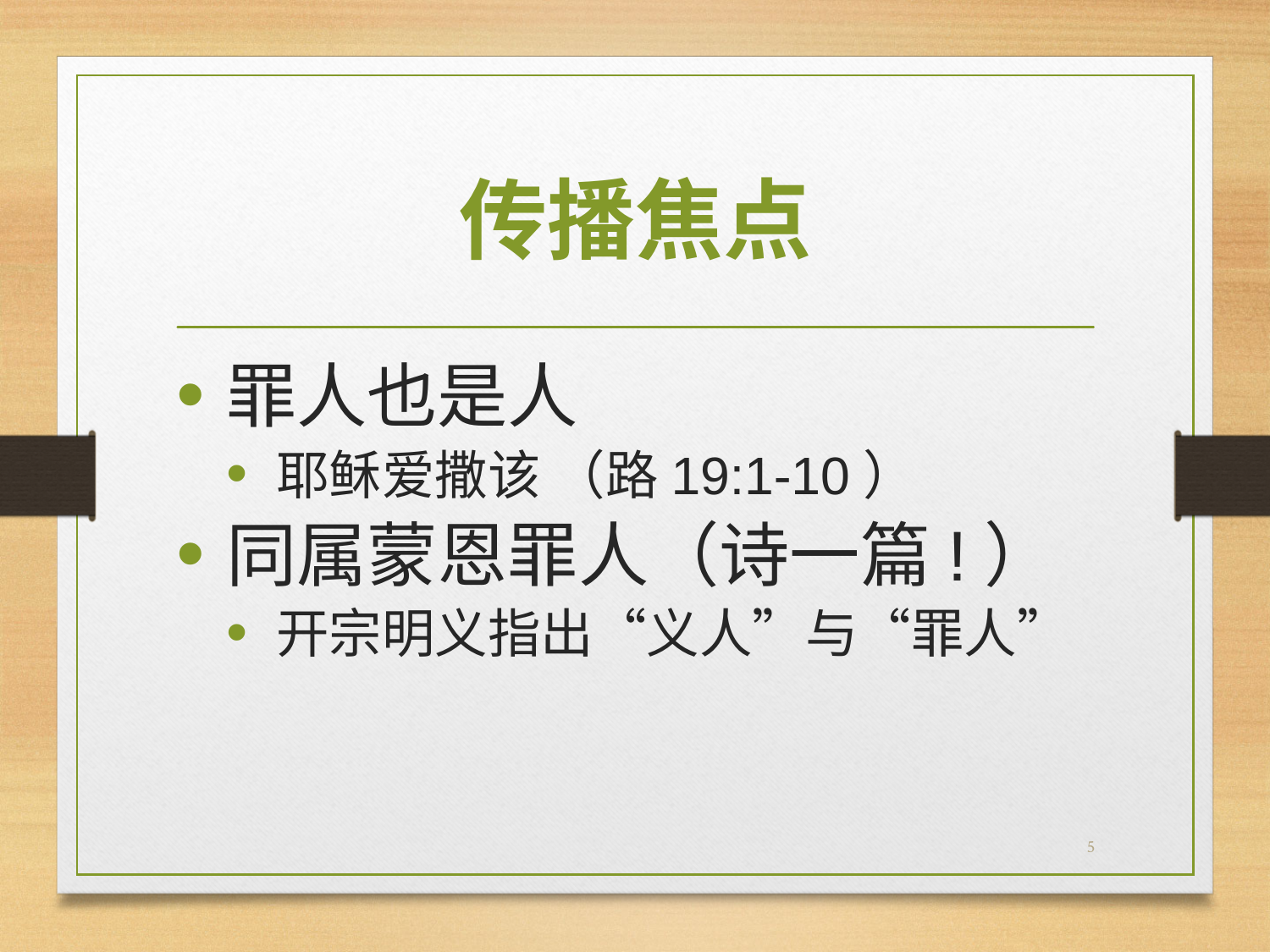

# 传播焦点
罪人也是人
耶稣爱撒该 （路19:1-10）
同属蒙恩罪人（诗一篇!）
开宗明义指出“义人”与“罪人”

5